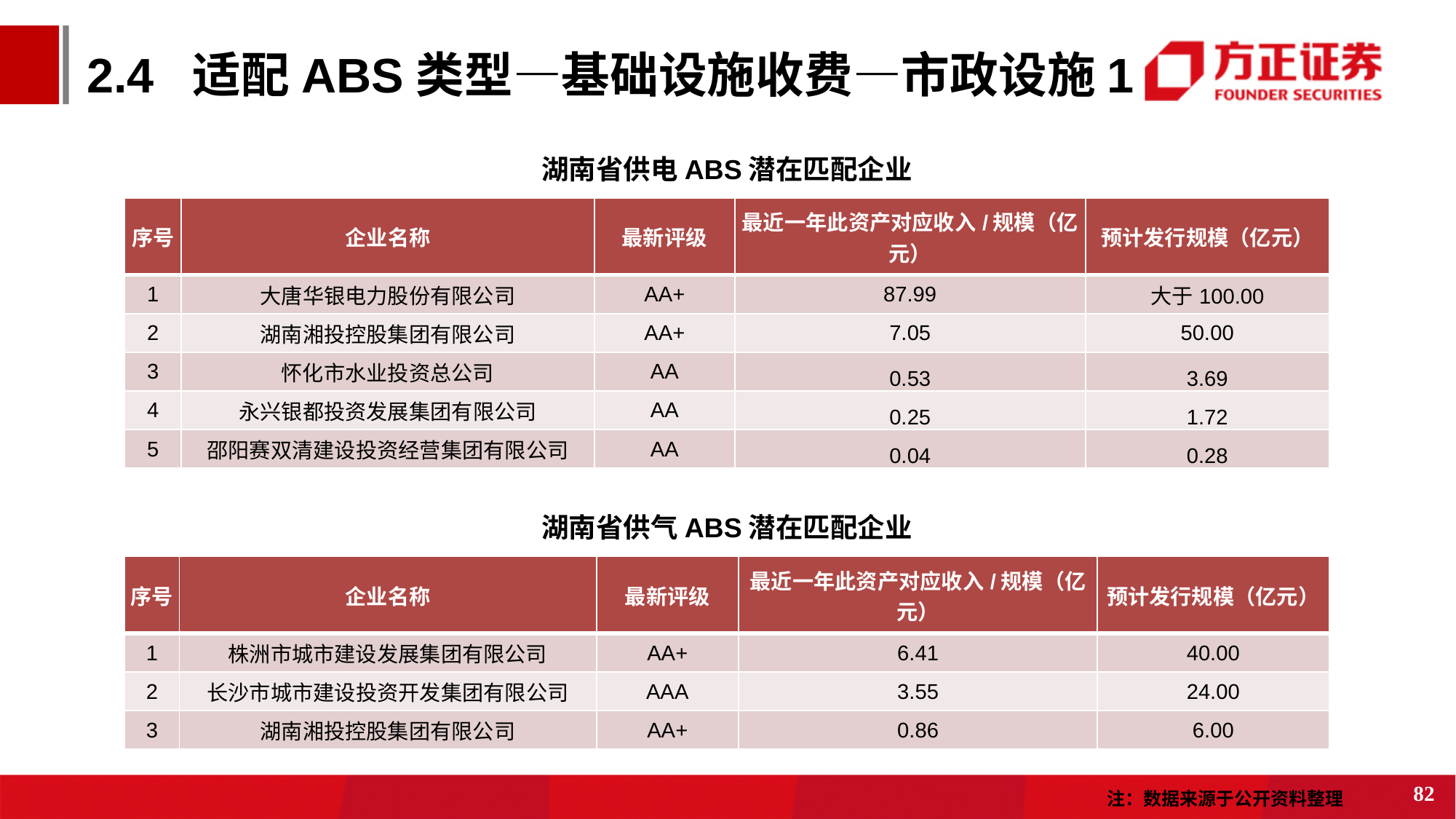

2.4  适配ABS类型—基础设施收费—市政设施1
湖南省供电ABS潜在匹配企业
| 序号 | 企业名称 | 最新评级 | 最近一年此资产对应收入/规模（亿元） | 预计发行规模（亿元） |
| --- | --- | --- | --- | --- |
| 1 | 大唐华银电力股份有限公司 | AA+ | 87.99 | 大于100.00 |
| 2 | 湖南湘投控股集团有限公司 | AA+ | 7.05 | 50.00 |
| 3 | 怀化市水业投资总公司 | AA | 0.53 | 3.69 |
| 4 | 永兴银都投资发展集团有限公司 | AA | 0.25 | 1.72 |
| 5 | 邵阳赛双清建设投资经营集团有限公司 | AA | 0.04 | 0.28 |
湖南省供气ABS潜在匹配企业
| 序号 | 企业名称 | 最新评级 | 最近一年此资产对应收入/规模（亿元） | 预计发行规模（亿元） |
| --- | --- | --- | --- | --- |
| 1 | 株洲市城市建设发展集团有限公司 | AA+ | 6.41 | 40.00 |
| 2 | 长沙市城市建设投资开发集团有限公司 | AAA | 3.55 | 24.00 |
| 3 | 湖南湘投控股集团有限公司 | AA+ | 0.86 | 6.00 |
82
注：数据来源于公开资料整理